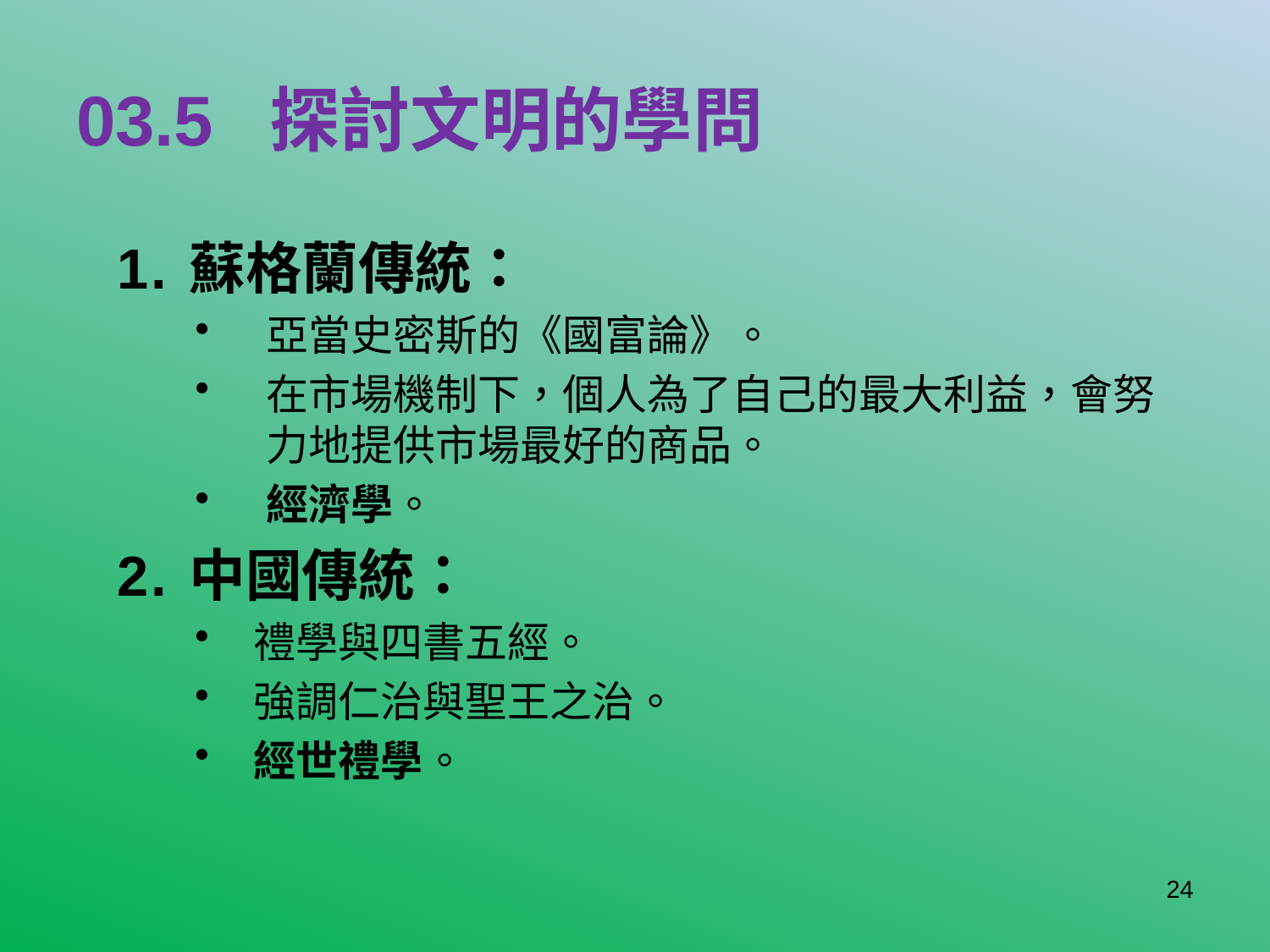

# 03.5  探討文明的學問
蘇格蘭傳統：
亞當史密斯的《國富論》。
在市場機制下，個人為了自己的最大利益，會努力地提供市場最好的商品。
經濟學。
中國傳統：
禮學與四書五經。
強調仁治與聖王之治。
經世禮學。

24